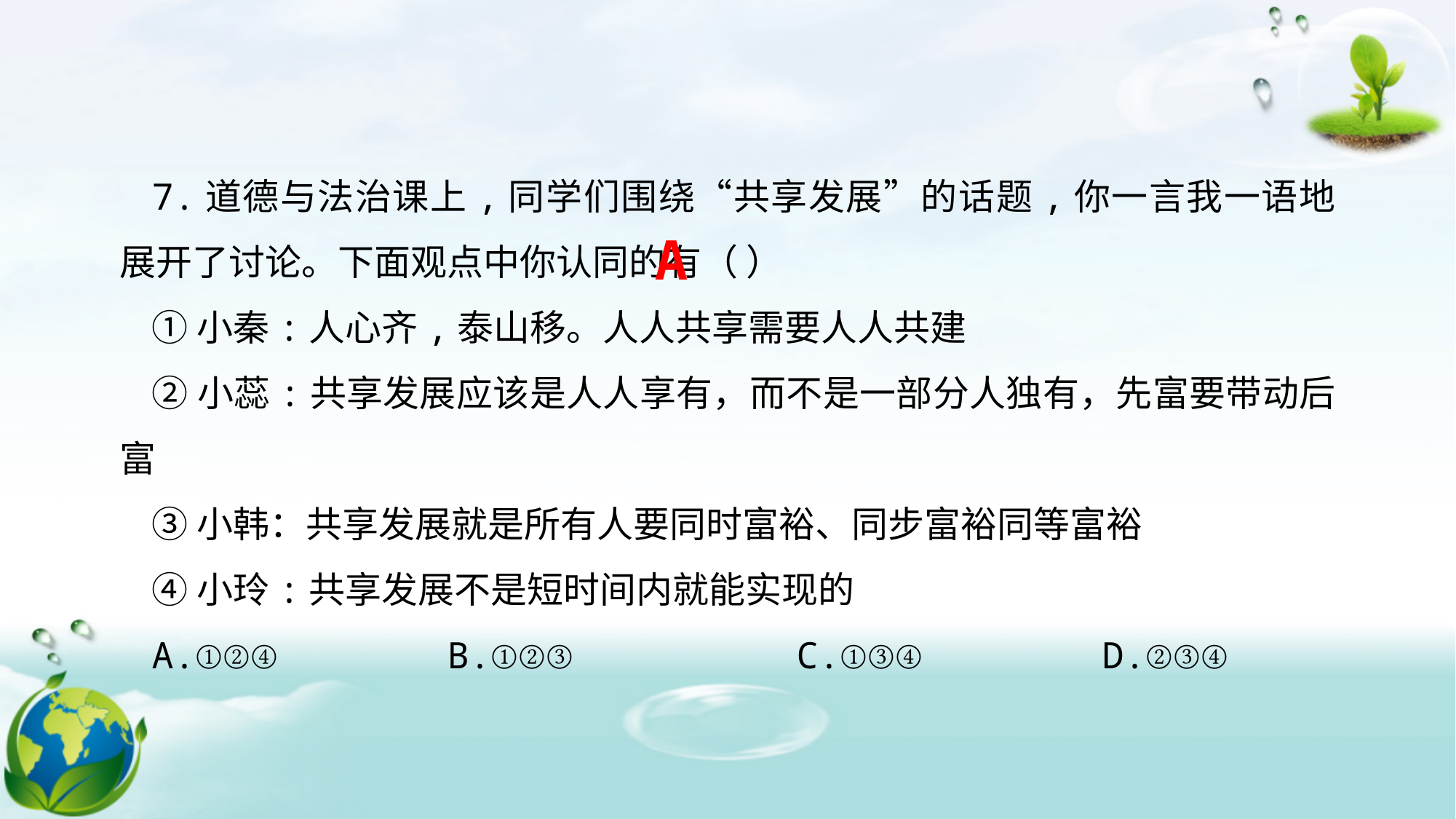

7.道德与法治课上,同学们围绕“共享发展”的话题,你一言我一语地展开了讨论。下面观点中你认同的有（ ）
①小秦:人心齐,泰山移。人人共享需要人人共建
②小蕊:共享发展应该是人人享有，而不是一部分人独有，先富要带动后富
③小韩：共享发展就是所有人要同时富裕、同步富裕同等富裕
④小玲:共享发展不是短时间内就能实现的
A.①②④  		B.①②③  		 C.①③④  		D.②③④
A